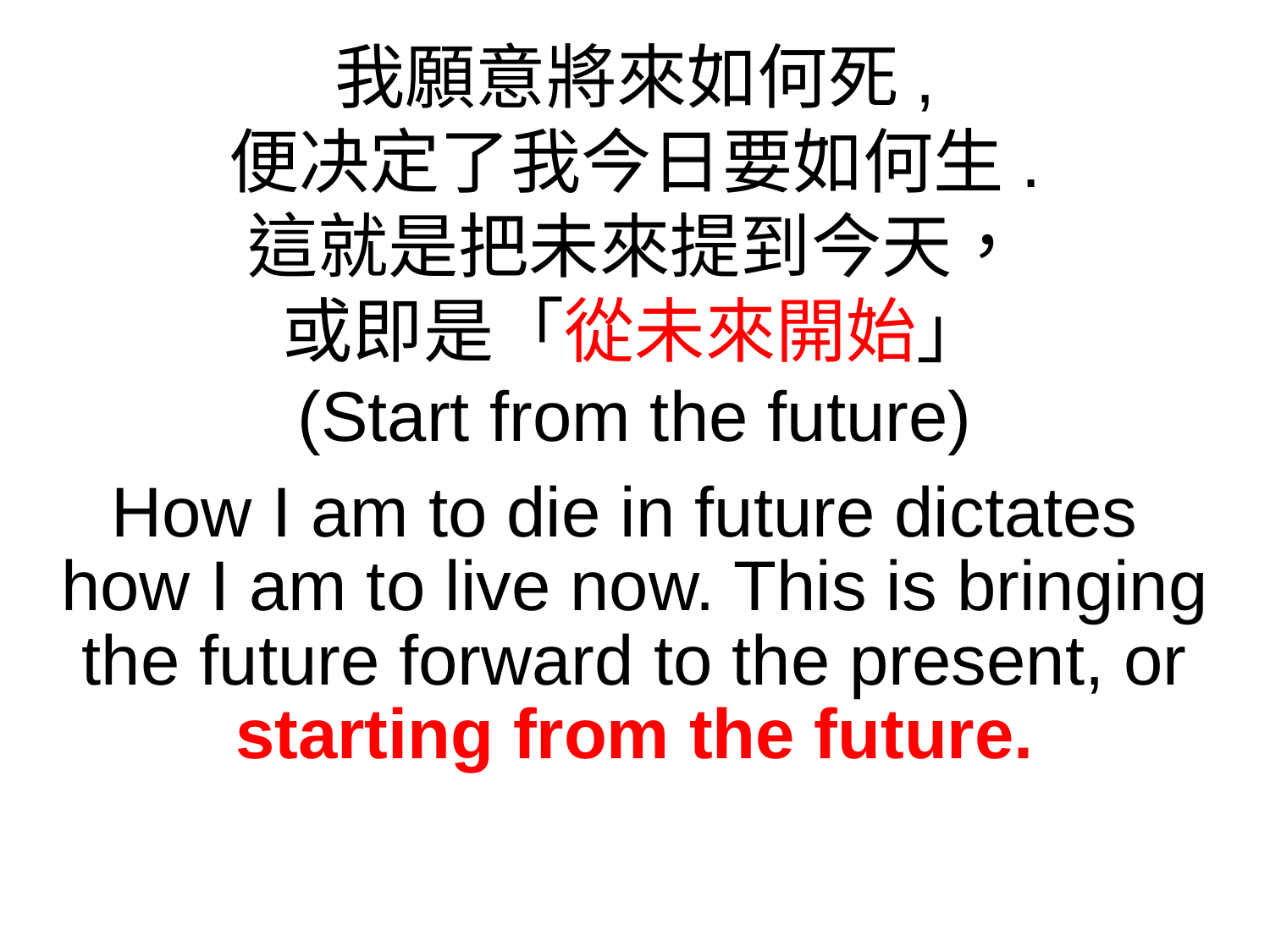

我願意將來如何死,
便决定了我今日要如何生.
這就是把未來提到今天，
或即是「從未來開始」
(Start from the future)
How I am to die in future dictates
how I am to live now. This is bringing the future forward to the present, or starting from the future.